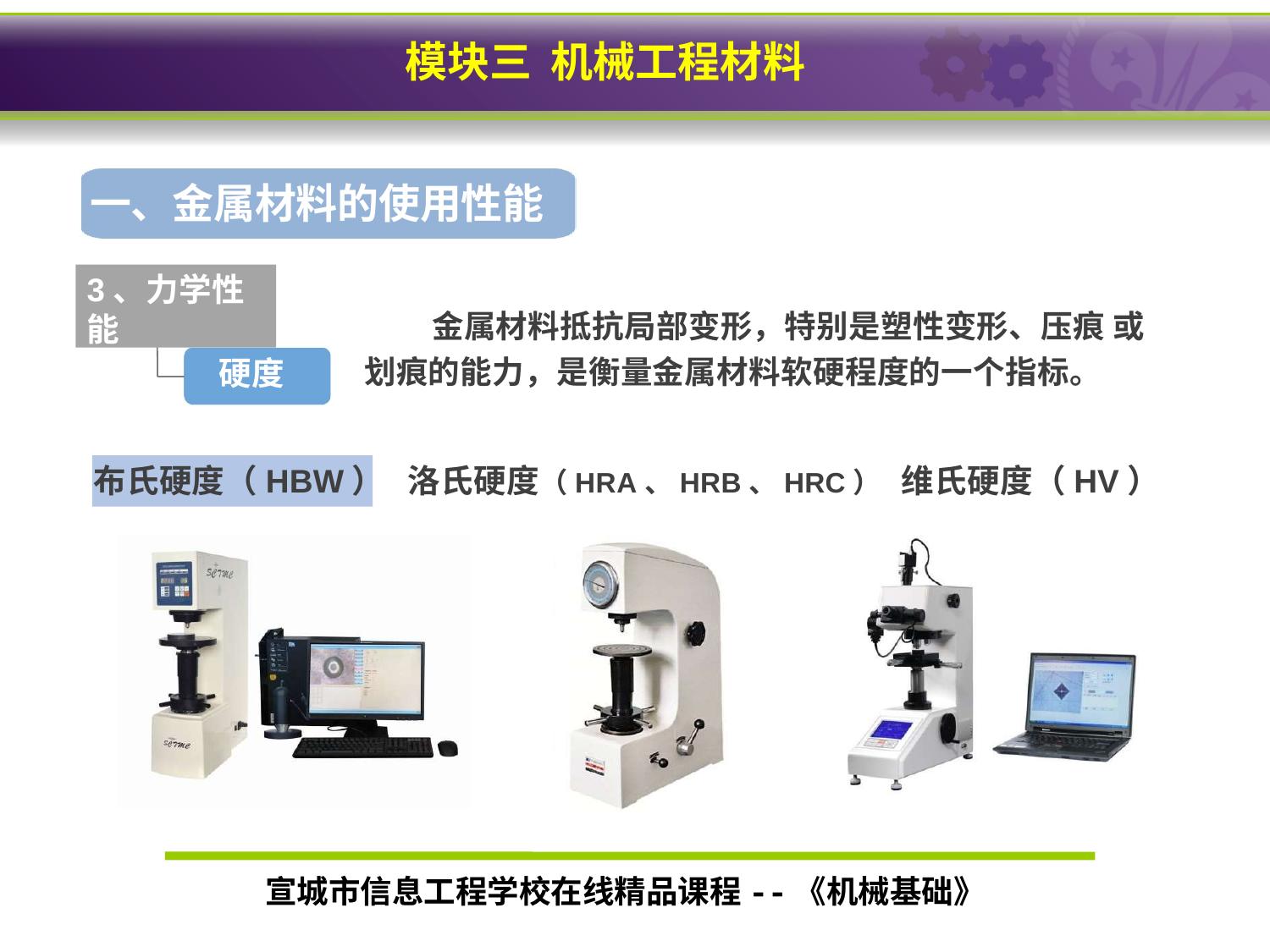

一、金属材料的使用性能
3、力学性能
金属材料抵抗局部变形，特别是塑性变形、压痕 或划痕的能力，是衡量金属材料软硬程度的一个指标。

硬度

布氏硬度（HBW）   洛氏硬度（HRA、HRB、HRC）   维氏硬度（HV）